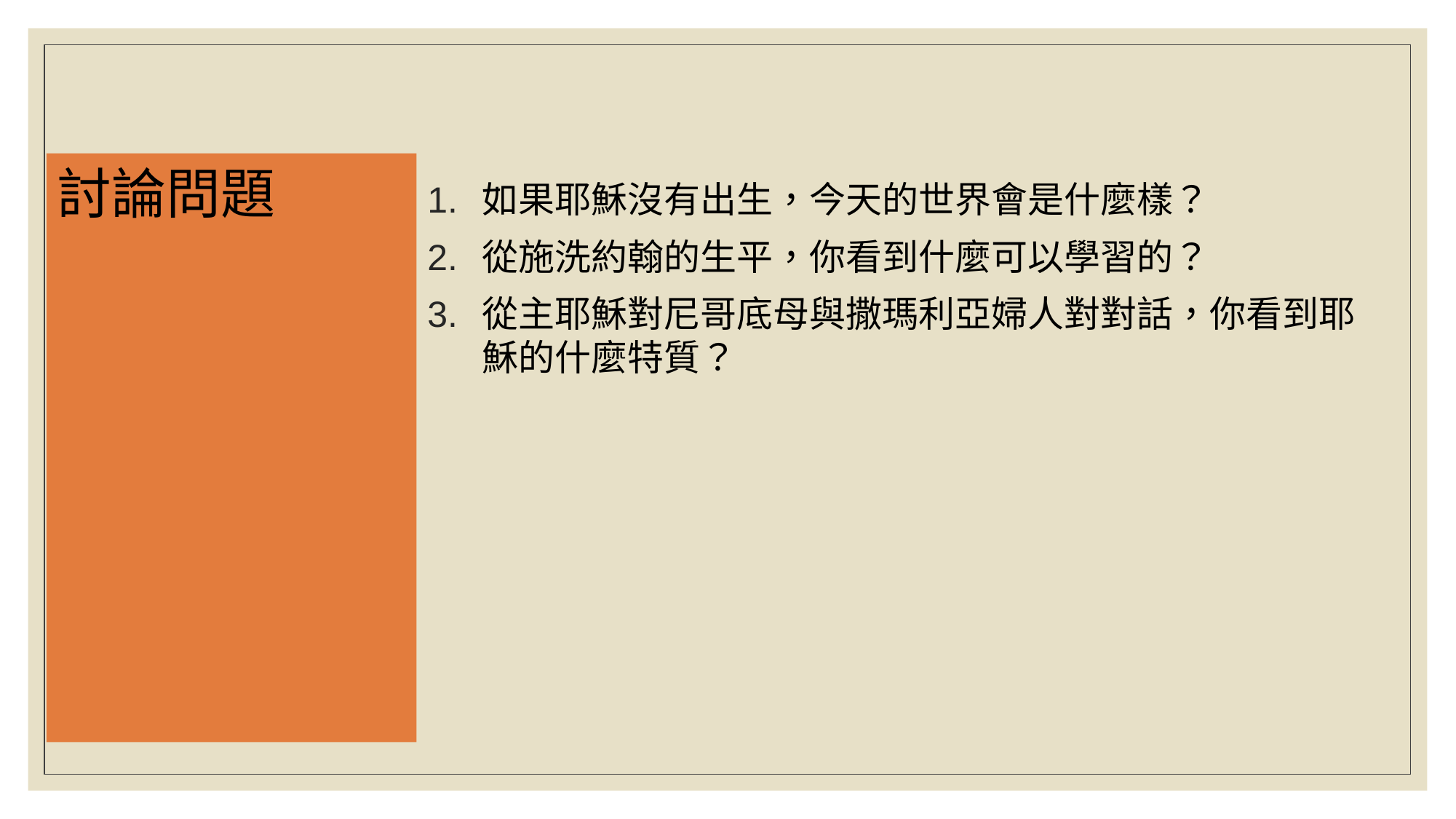

#
討論問題
如果耶穌沒有出生，今天的世界會是什麼樣？
從施洗約翰的生平，你看到什麼可以學習的？
從主耶穌對尼哥底母與撒瑪利亞婦人對對話，你看到耶穌的什麼特質？